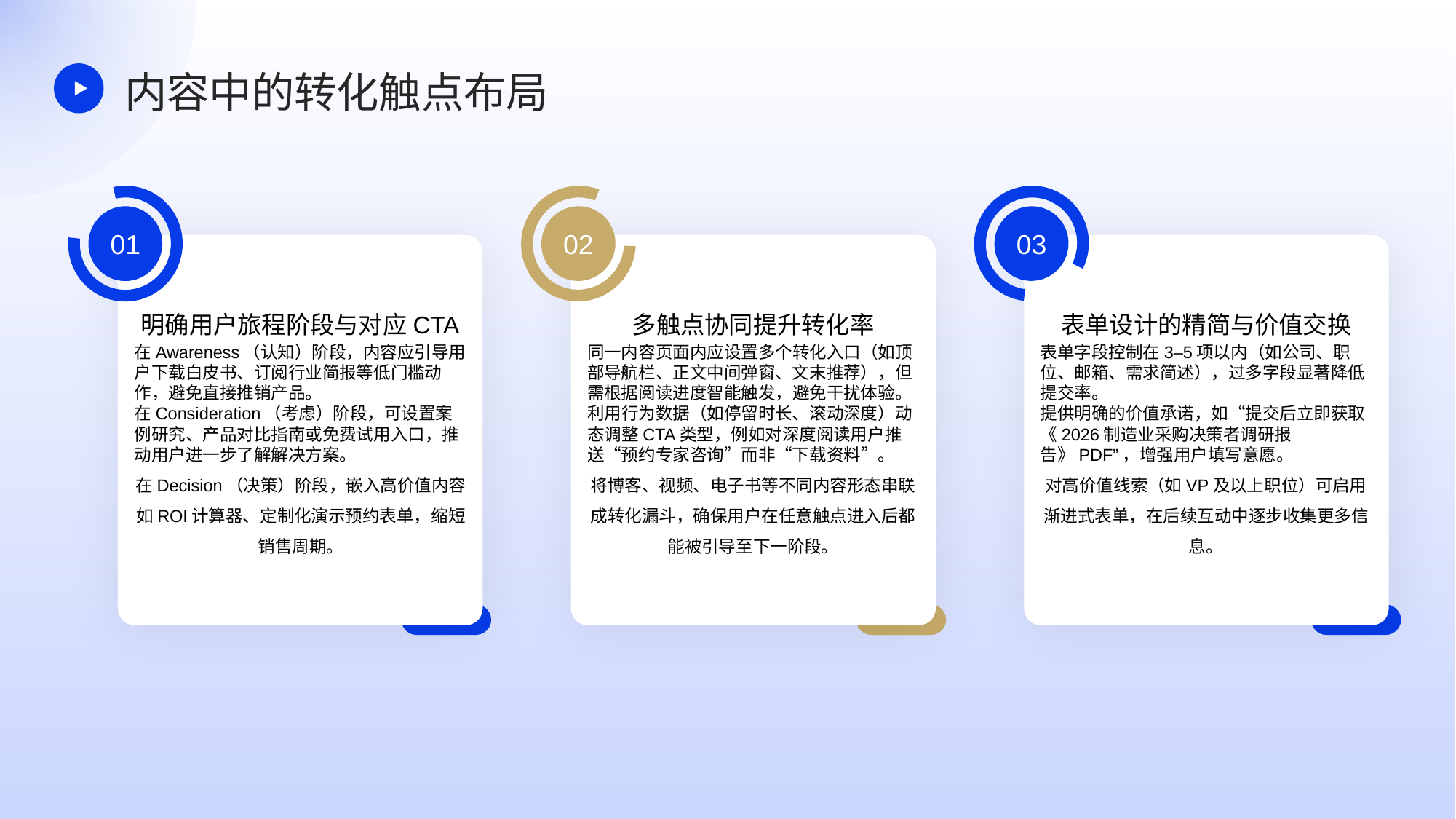

内容中的转化触点布局

01
02
03

明确用户旅程阶段与对应CTA
多触点协同提升转化率
表单设计的精简与价值交换
在Awareness（认知）阶段，内容应引导用户下载白皮书、订阅行业简报等低门槛动作，避免直接推销产品。
在Consideration（考虑）阶段，可设置案例研究、产品对比指南或免费试用入口，推动用户进一步了解解决方案。
在Decision（决策）阶段，嵌入高价值内容如ROI计算器、定制化演示预约表单，缩短销售周期。
同一内容页面内应设置多个转化入口（如顶部导航栏、正文中间弹窗、文末推荐），但需根据阅读进度智能触发，避免干扰体验。
利用行为数据（如停留时长、滚动深度）动态调整CTA类型，例如对深度阅读用户推送“预约专家咨询”而非“下载资料”。
将博客、视频、电子书等不同内容形态串联成转化漏斗，确保用户在任意触点进入后都能被引导至下一阶段。
表单字段控制在3–5项以内（如公司、职位、邮箱、需求简述），过多字段显著降低提交率。
提供明确的价值承诺，如“提交后立即获取《2026制造业采购决策者调研报告》PDF”，增强用户填写意愿。
对高价值线索（如VP及以上职位）可启用渐进式表单，在后续互动中逐步收集更多信息。